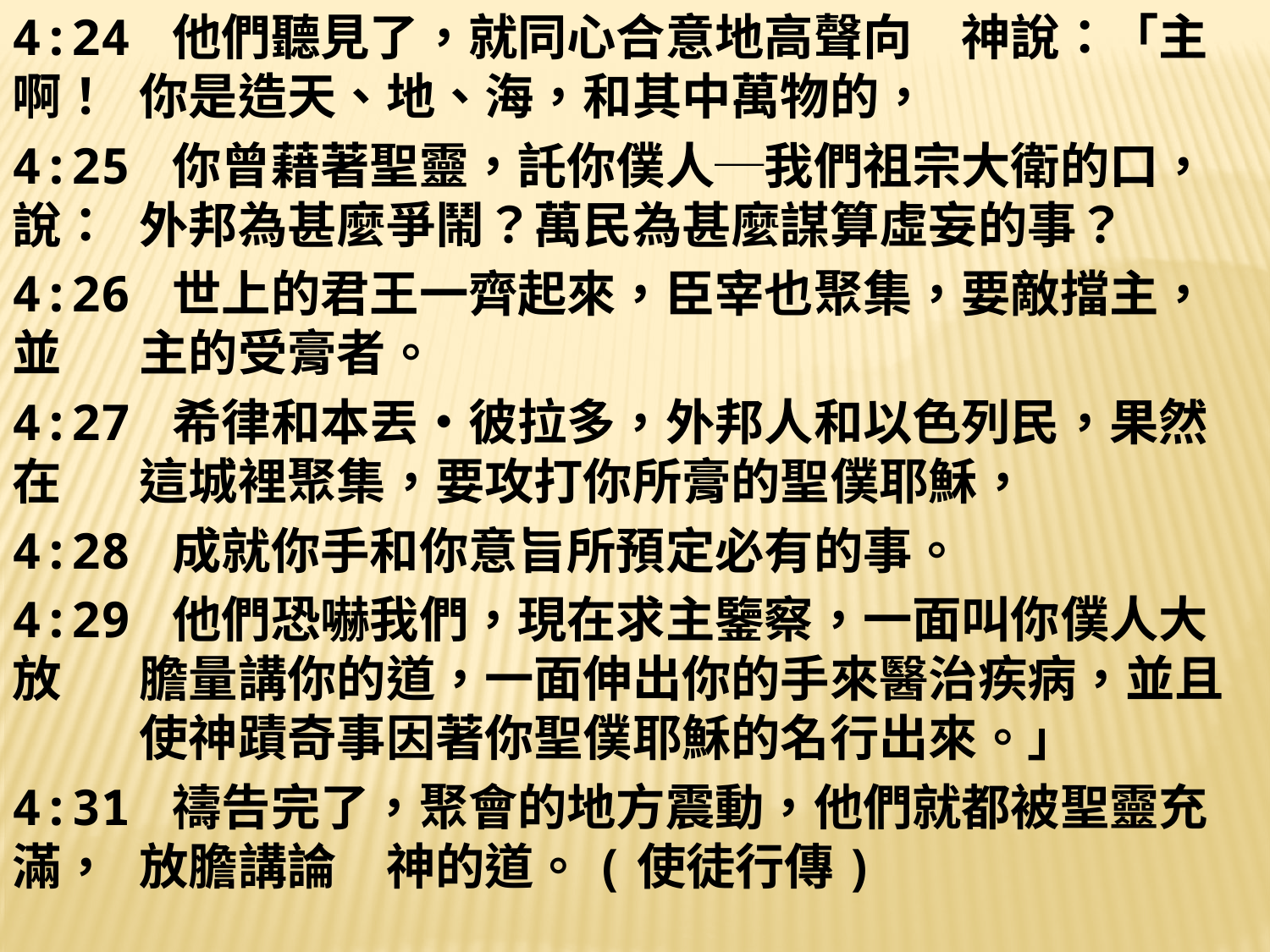

4:24 他們聽見了，就同心合意地高聲向　神說：「主啊！	你是造天、地、海，和其中萬物的，
4:25 你曾藉著聖靈，託你僕人─我們祖宗大衛的口，說：	外邦為甚麼爭鬧？萬民為甚麼謀算虛妄的事？
4:26 世上的君王一齊起來，臣宰也聚集，要敵擋主，並	主的受膏者。
4:27 希律和本丟•彼拉多，外邦人和以色列民，果然在	這城裡聚集，要攻打你所膏的聖僕耶穌，
4:28 成就你手和你意旨所預定必有的事。
4:29 他們恐嚇我們，現在求主鑒察，一面叫你僕人大放	膽量講你的道，一面伸出你的手來醫治疾病，並且	使神蹟奇事因著你聖僕耶穌的名行出來。」
4:31 禱告完了，聚會的地方震動，他們就都被聖靈充滿，	放膽講論　神的道。(使徒行傳)